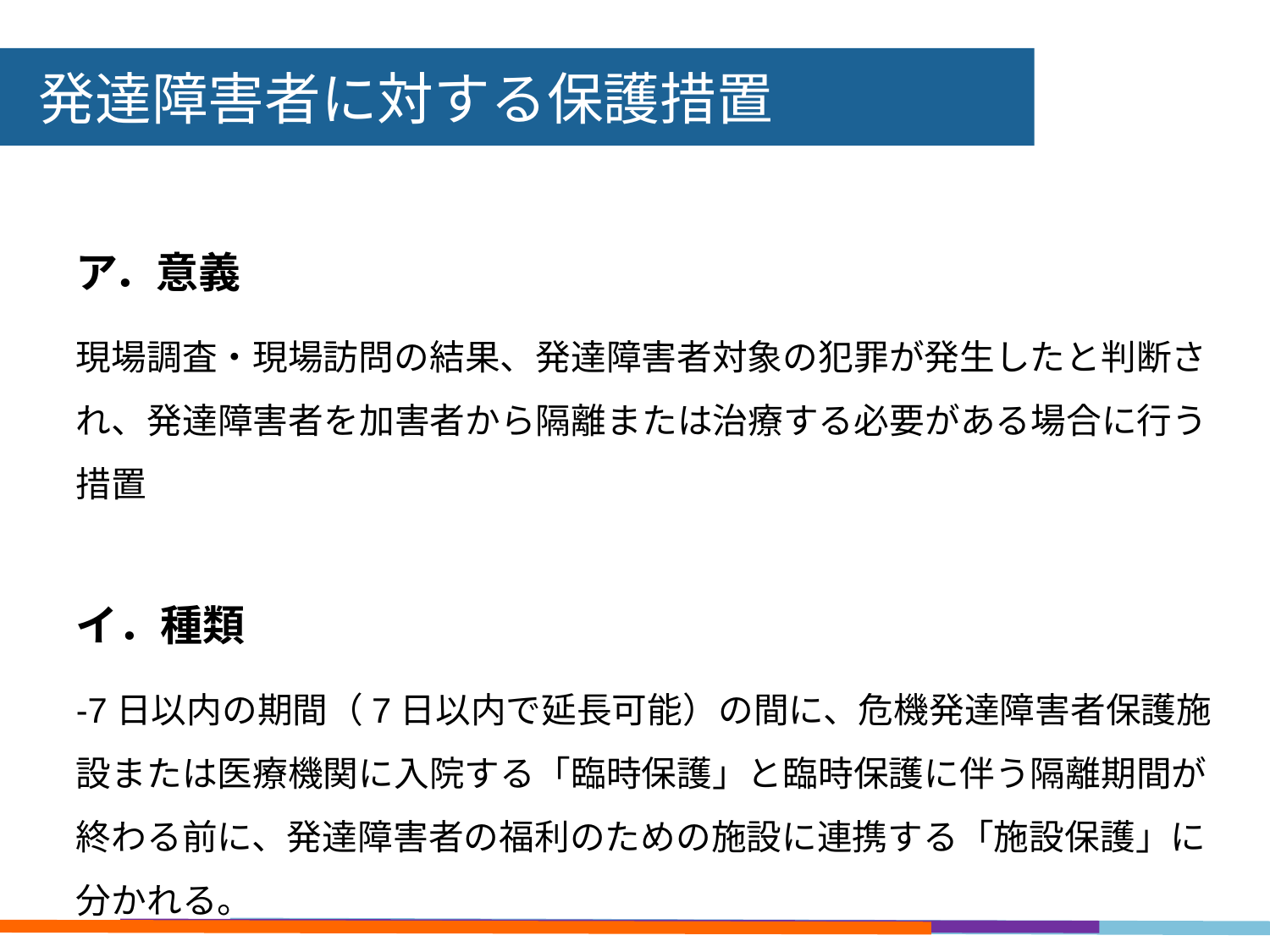

発達障害者に対する保護措置
ア．意義
現場調査・現場訪問の結果、発達障害者対象の犯罪が発生したと判断され、発達障害者を加害者から隔離または治療する必要がある場合に行う措置

イ．種類
-7日以内の期間（7日以内で延長可能）の間に、危機発達障害者保護施設または医療機関に入院する「臨時保護」と臨時保護に伴う隔離期間が終わる前に、発達障害者の福利のための施設に連携する「施設保護」に分かれる。